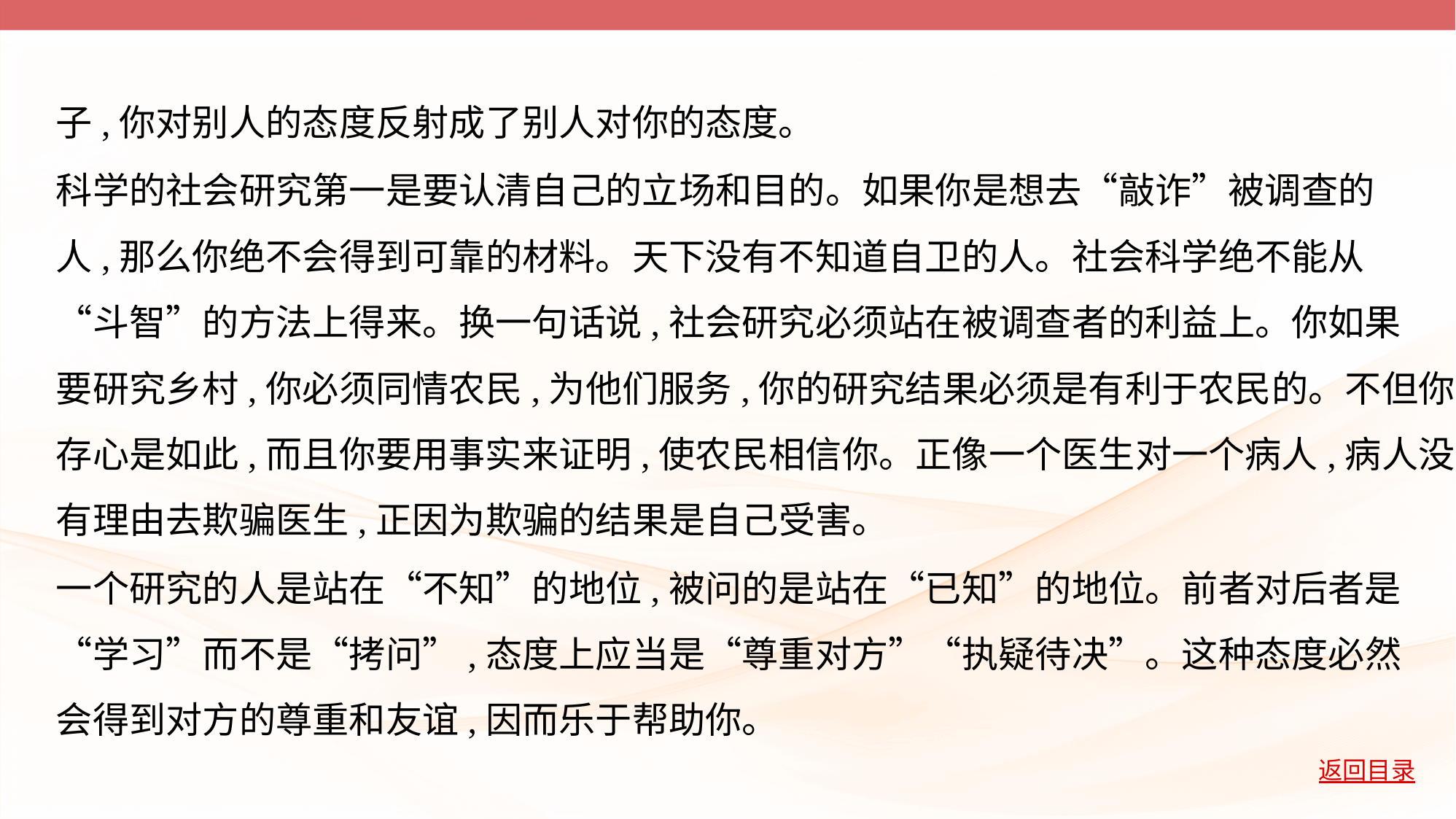

子,你对别人的态度反射成了别人对你的态度。
科学的社会研究第一是要认清自己的立场和目的。如果你是想去“敲诈”被调查的
人,那么你绝不会得到可靠的材料。天下没有不知道自卫的人。社会科学绝不能从
“斗智”的方法上得来。换一句话说,社会研究必须站在被调查者的利益上。你如果
要研究乡村,你必须同情农民,为他们服务,你的研究结果必须是有利于农民的。不但你
存心是如此,而且你要用事实来证明,使农民相信你。正像一个医生对一个病人,病人没
有理由去欺骗医生,正因为欺骗的结果是自己受害。
一个研究的人是站在“不知”的地位,被问的是站在“已知”的地位。前者对后者是
“学习”而不是“拷问”,态度上应当是“尊重对方”“执疑待决”。这种态度必然
会得到对方的尊重和友谊,因而乐于帮助你。